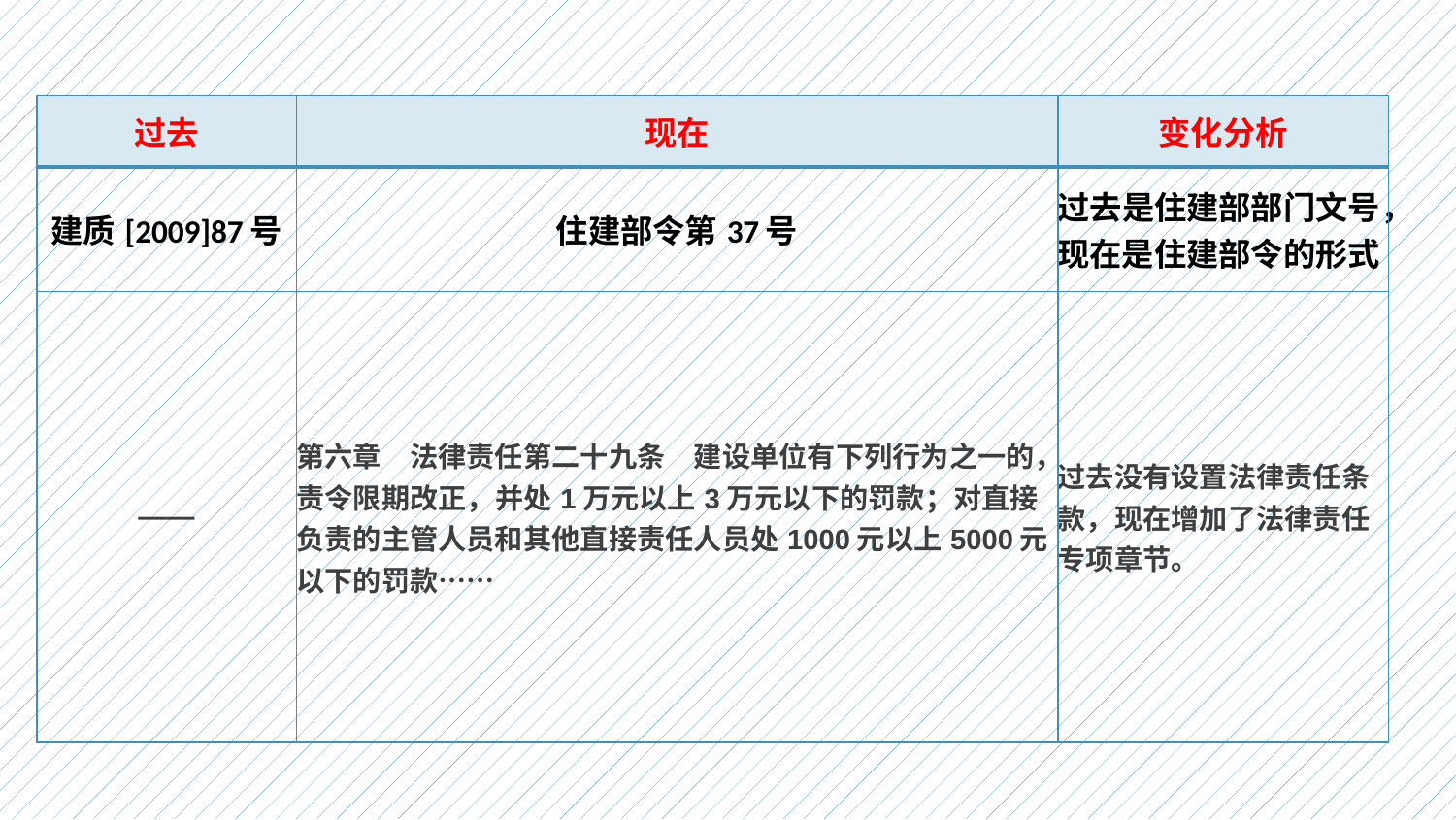

| 过去 | 现在 | 变化分析 |
| --- | --- | --- |
| 建质[2009]87号 | 住建部令第37号 | 过去是住建部部门文号，现在是住建部令的形式 |
| —— | 第六章　法律责任第二十九条　建设单位有下列行为之一的，责令限期改正，并处1万元以上3万元以下的罚款；对直接负责的主管人员和其他直接责任人员处1000元以上5000元以下的罚款…… | 过去没有设置法律责任条款，现在增加了法律责任专项章节。 |